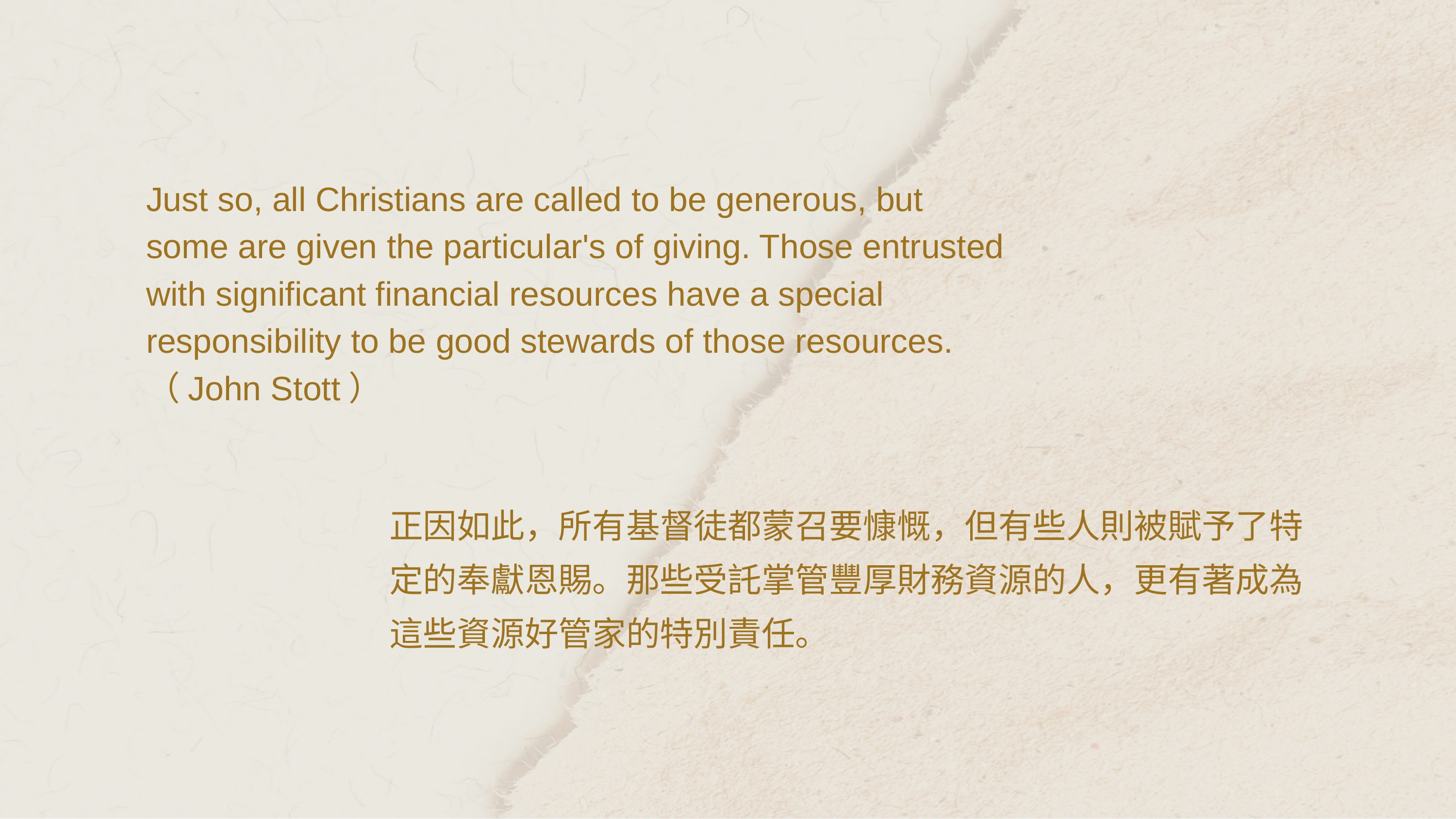

Just so, all Christians are called to be generous, but some are given the particular's of giving. Those entrusted with significant financial resources have a special responsibility to be good stewards of those resources.（John Stott）
正因如此，所有基督徒都蒙召要慷慨，但有些人則被賦予了特定的奉獻恩賜。那些受託掌管豐厚財務資源的人，更有著成為這些資源好管家的特別責任。